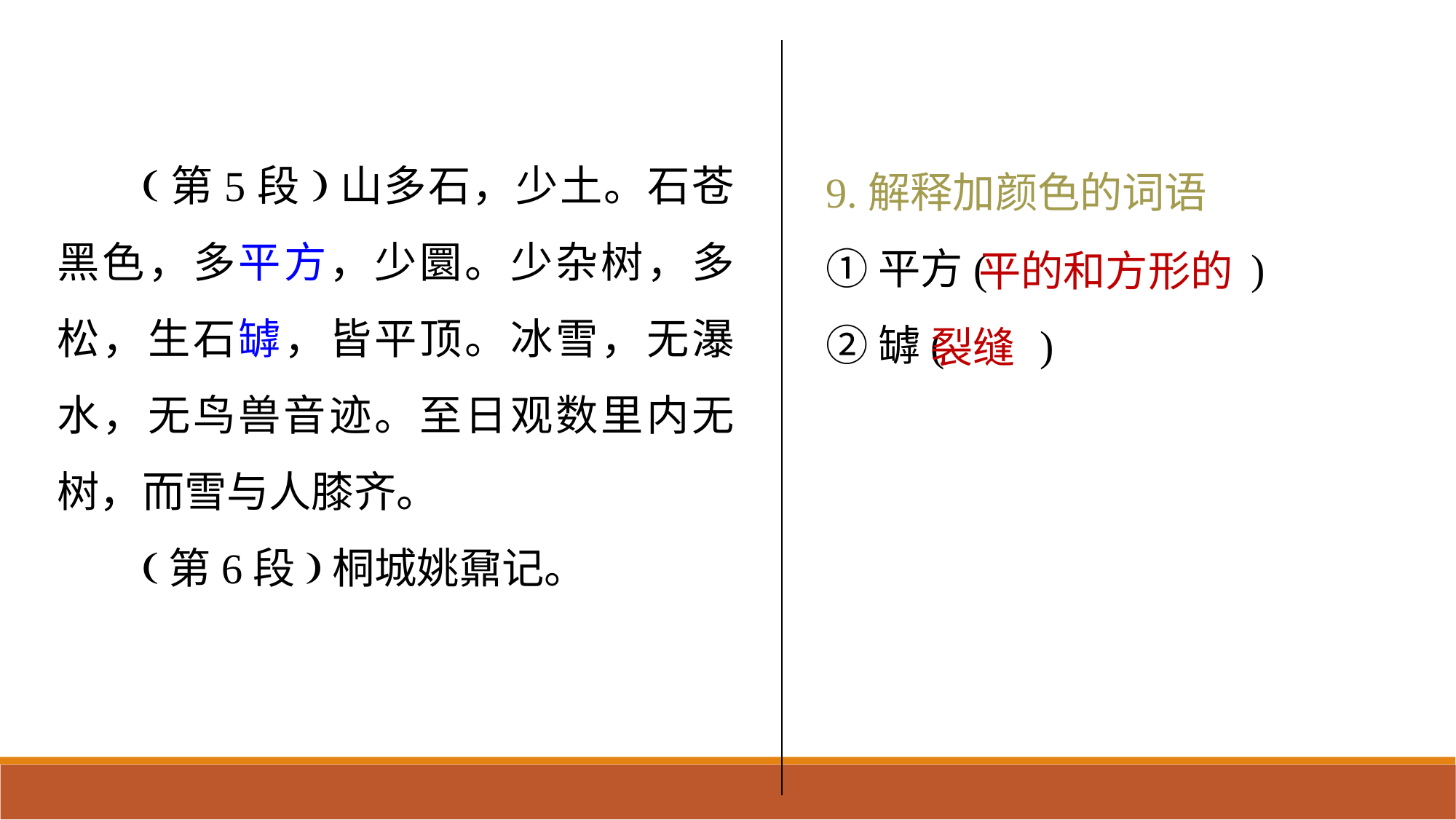

(第5段)山多石，少土。石苍黑色，多平方，少圜。少杂树，多松，生石罅，皆平顶。冰雪，无瀑水，无鸟兽音迹。至日观数里内无树，而雪与人膝齐。
(第6段)桐城姚鼐记。
9.解释加颜色的词语
①平方(                         )
②罅(         )
    平的和方形的
裂缝